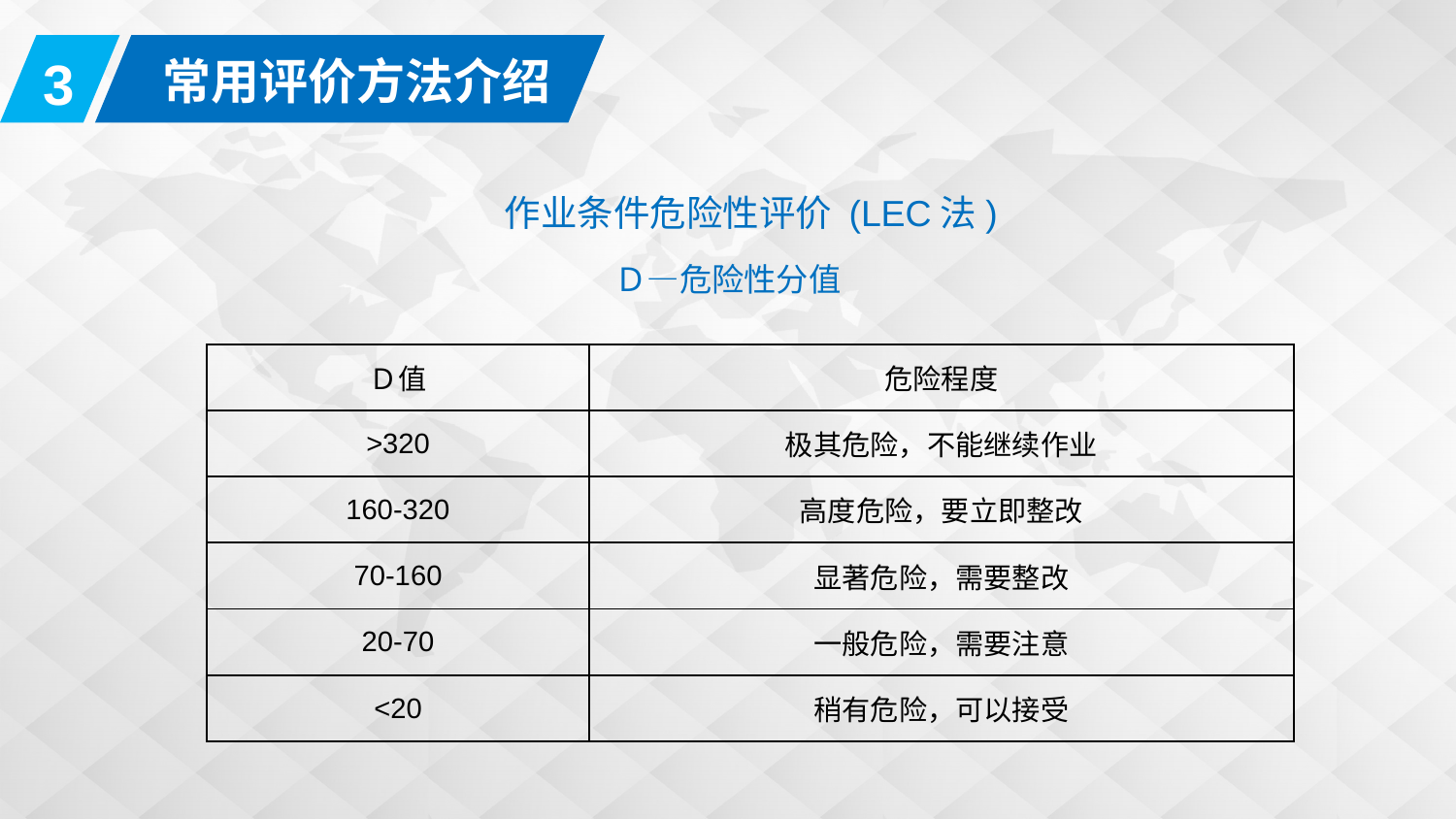

3
常用评价方法介绍
作业条件危险性评价 (LEC法)
Ｄ—危险性分值
| Ｄ值 | 危险程度 |
| --- | --- |
| >320 | 极其危险，不能继续作业 |
| 160-320 | 高度危险，要立即整改 |
| 70-160 | 显著危险，需要整改 |
| 20-70 | 一般危险，需要注意 |
| <20 | 稍有危险，可以接受 |